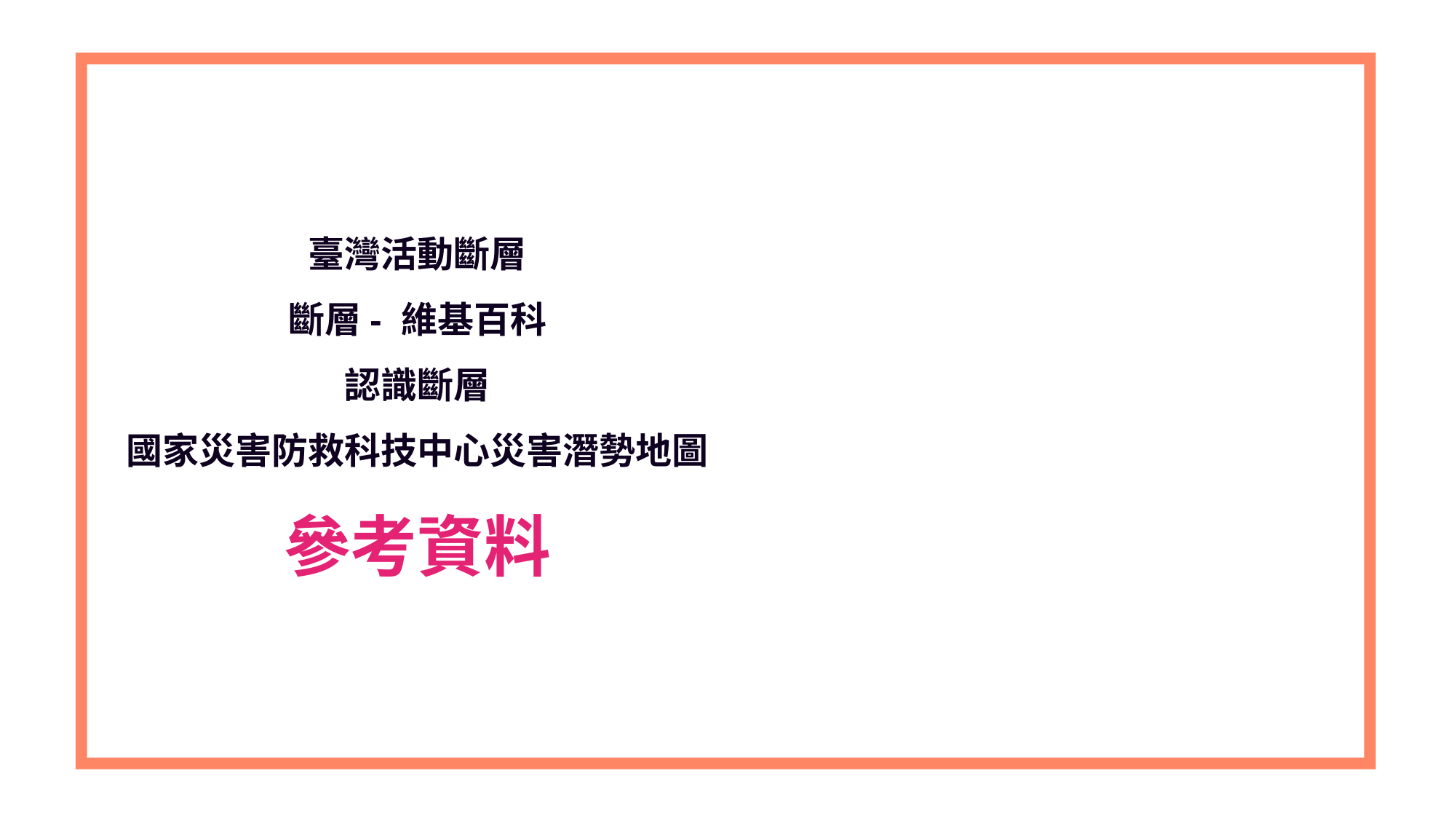

臺灣活動斷層
斷層- 維基百科
認識斷層
國家災害防救科技中心災害潛勢地圖
參考資料